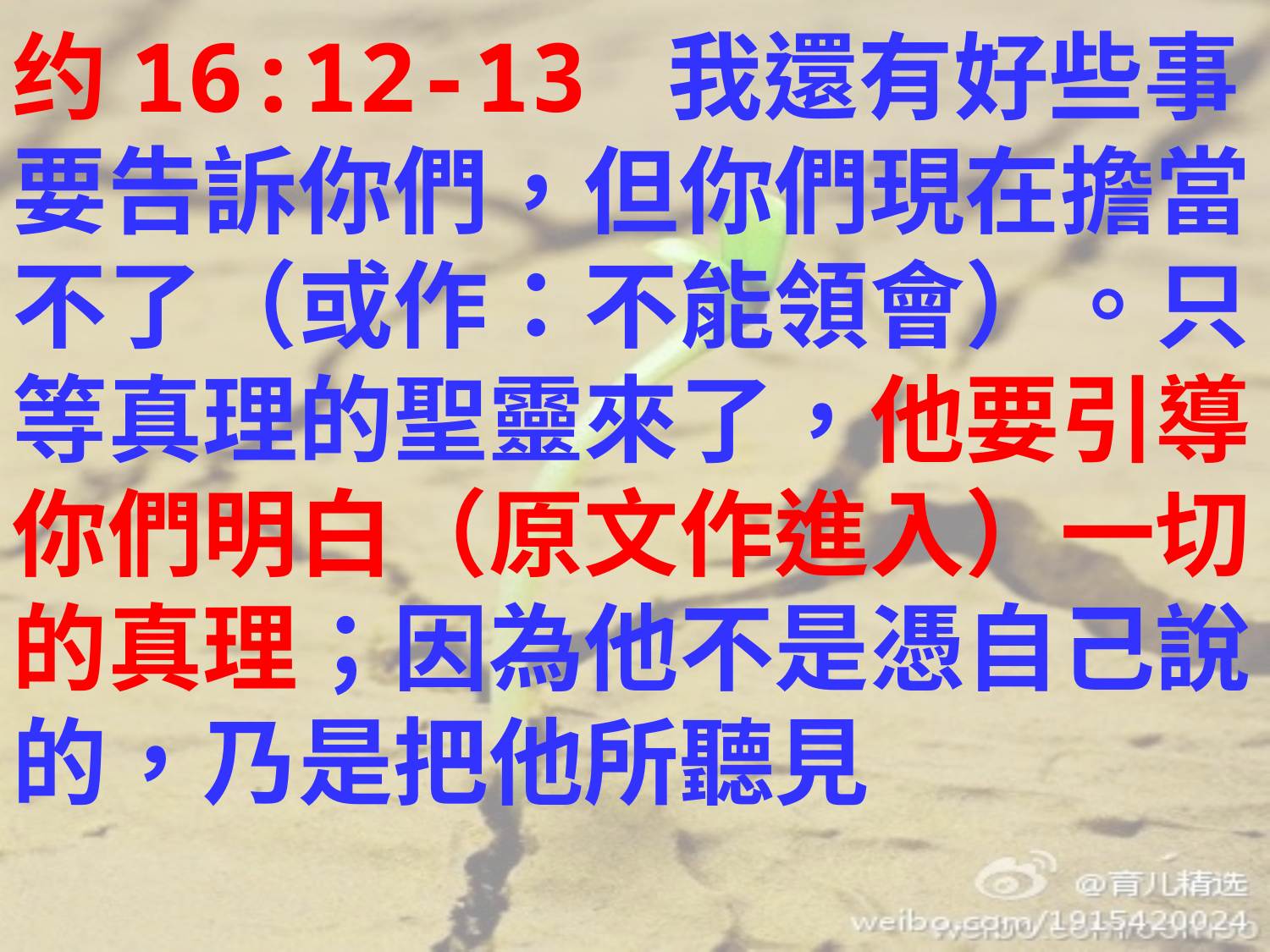

约16:12-13 我還有好些事要告訴你們，但你們現在擔當不了（或作：不能領會）。只等真理的聖靈來了，他要引導你們明白（原文作進入）一切的真理；因為他不是憑自己說的，乃是把他所聽見